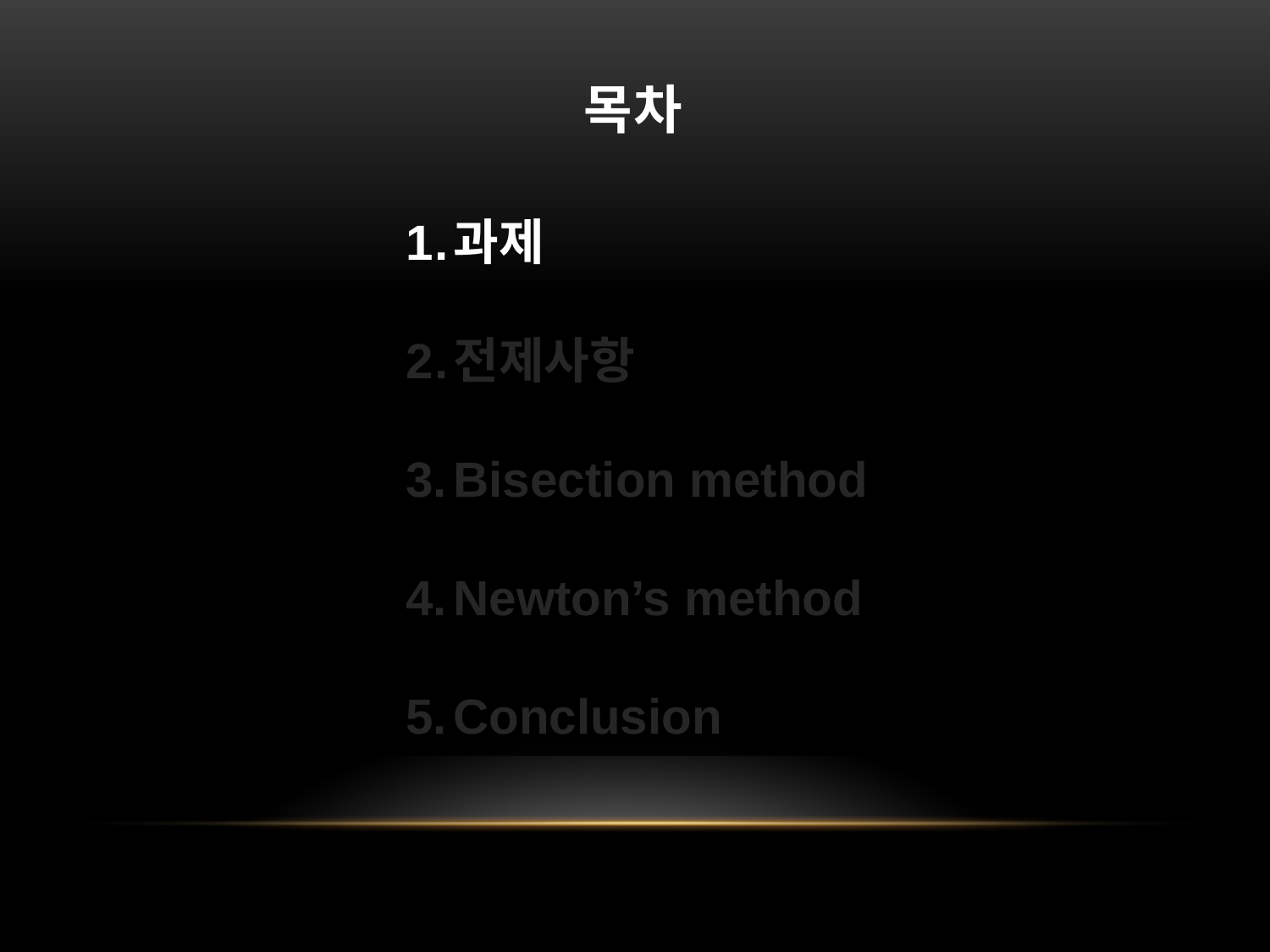

# 목차
과제

전제사항

Bisection method

Newton’s method

Conclusion